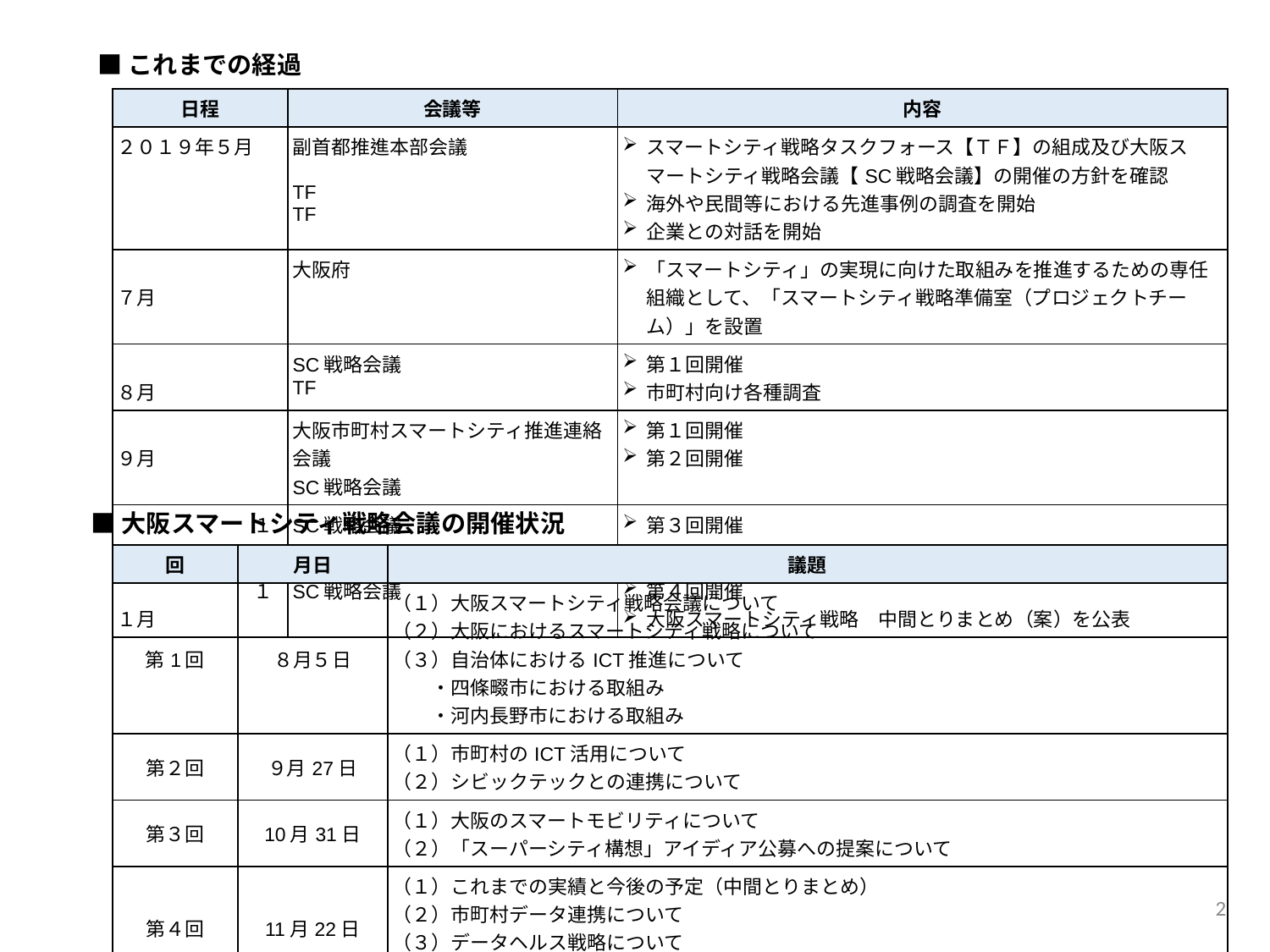

■これまでの経過
| 日程 | 会議等 | 内容 |
| --- | --- | --- |
| ２０１９年５月 | 副首都推進本部会議 TF TF | スマートシティ戦略タスクフォース【ＴＦ】の組成及び大阪スマートシティ戦略会議【SC戦略会議】の開催の方針を確認 海外や民間等における先進事例の調査を開始 企業との対話を開始 |
| ７月 | 大阪府 | 「スマートシティ」の実現に向けた取組みを推進するための専任組織として、「スマートシティ戦略準備室（プロジェクトチーム）」を設置 |
| ８月 | SC戦略会議 TF | 第１回開催 市町村向け各種調査 |
| ９月 | 大阪市町村スマートシティ推進連絡会議 SC戦略会議 | 第１回開催 第２回開催 |
| １０月 | SC戦略会議 | 第３回開催 |
| １１月 | SC戦略会議 | 第４回開催 大阪スマートシティ戦略　中間とりまとめ（案）を公表 |
■大阪スマートシティ戦略会議の開催状況
| 回 | 月日 | 議題 |
| --- | --- | --- |
| 第1回 | ８月５日 | （１）大阪スマートシティ戦略会議について （２）大阪におけるスマートシティ戦略について （３）自治体におけるICT推進について 　　・四條畷市における取組み 　　・河内長野市における取組み |
| 第２回 | ９月27日 | （１）市町村のICT活用について （２）シビックテックとの連携について |
| 第３回 | 10月31日 | （１）大阪のスマートモビリティについて （２）「スーパーシティ構想」アイディア公募への提案について |
| 第４回 | 11月22日 | （１）これまでの実績と今後の予定（中間とりまとめ） （２）市町村データ連携について （３）データヘルス戦略について （４）その他 |
2